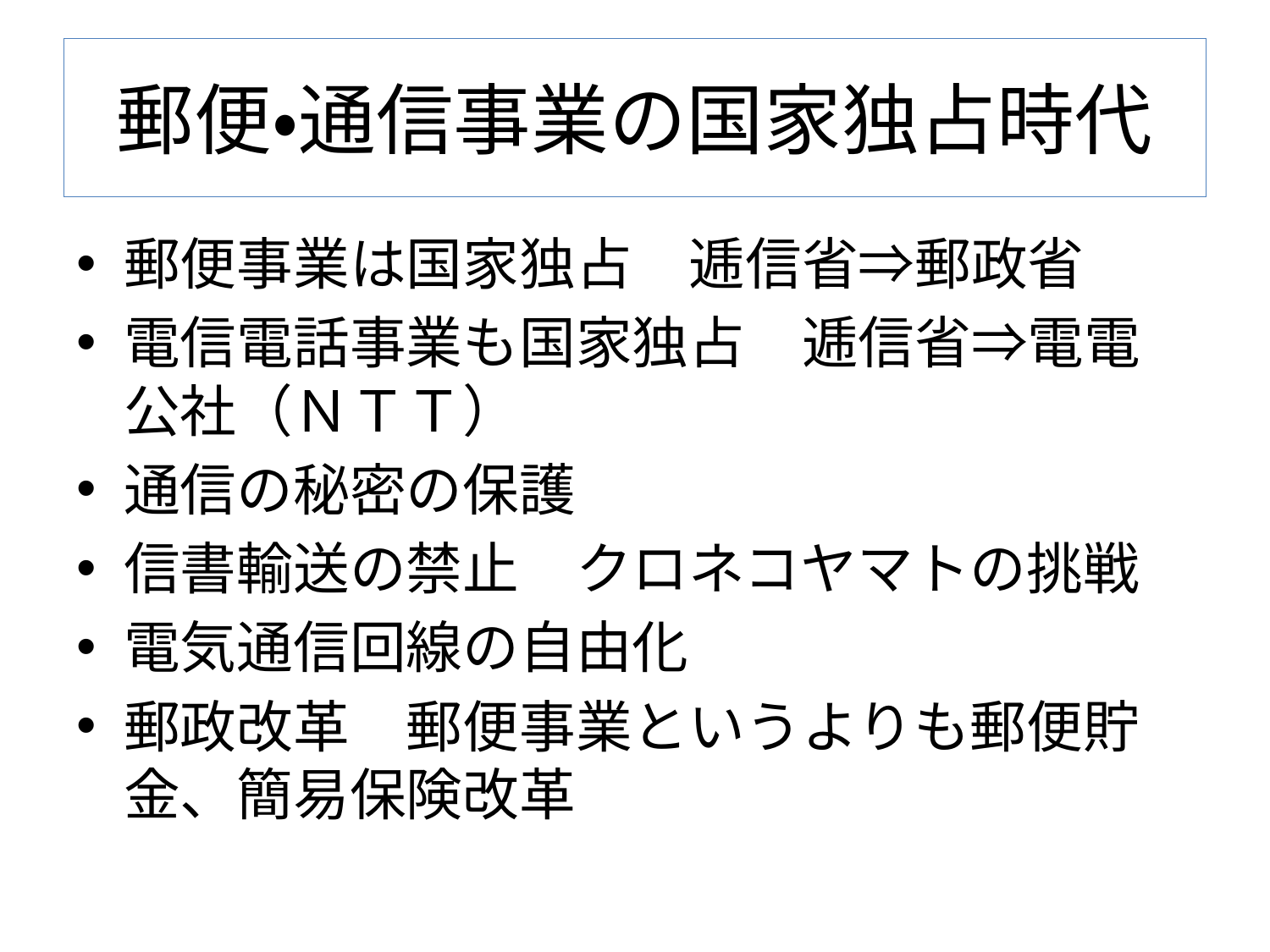

# 郵便・通信事業の国家独占時代
郵便事業は国家独占　逓信省⇒郵政省
電信電話事業も国家独占　逓信省⇒電電公社（ＮＴＴ）
通信の秘密の保護
信書輸送の禁止　クロネコヤマトの挑戦
電気通信回線の自由化
郵政改革　郵便事業というよりも郵便貯金、簡易保険改革